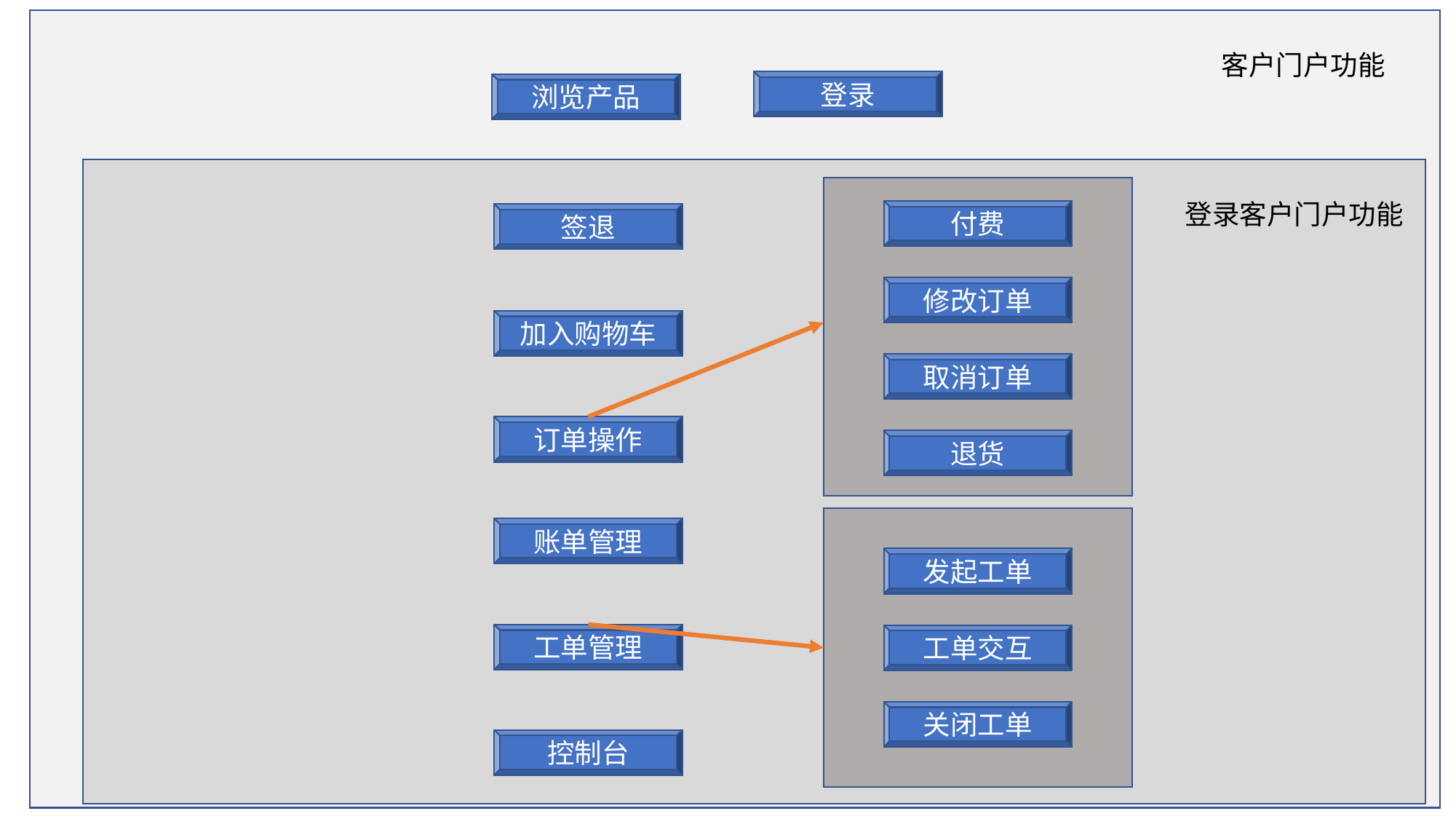

客户门户功能
登录
浏览产品

登录客户门户功能
付费
签退
修改订单
加入购物车
取消订单
订单操作
退货

账单管理
发起工单
工单管理
工单交互
关闭工单
控制台